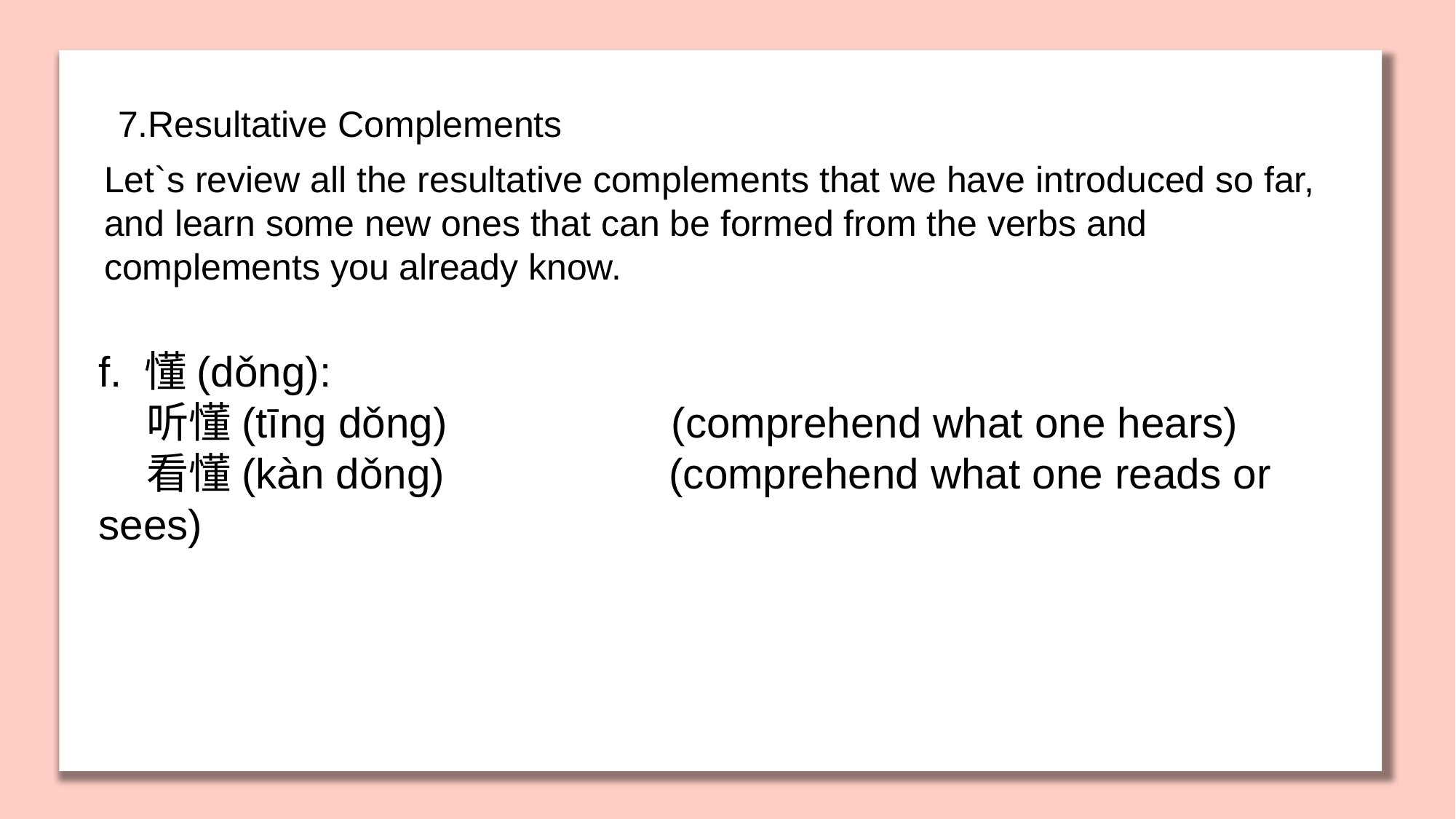

7.Resultative Complements
Let`s review all the resultative complements that we have introduced so far, and learn some new ones that can be formed from the verbs and complements you already know.
f. 懂(dǒng):
    听懂(tīng dǒng)                   (comprehend what one hears)
    看懂(kàn dǒng)                   (comprehend what one reads or sees)